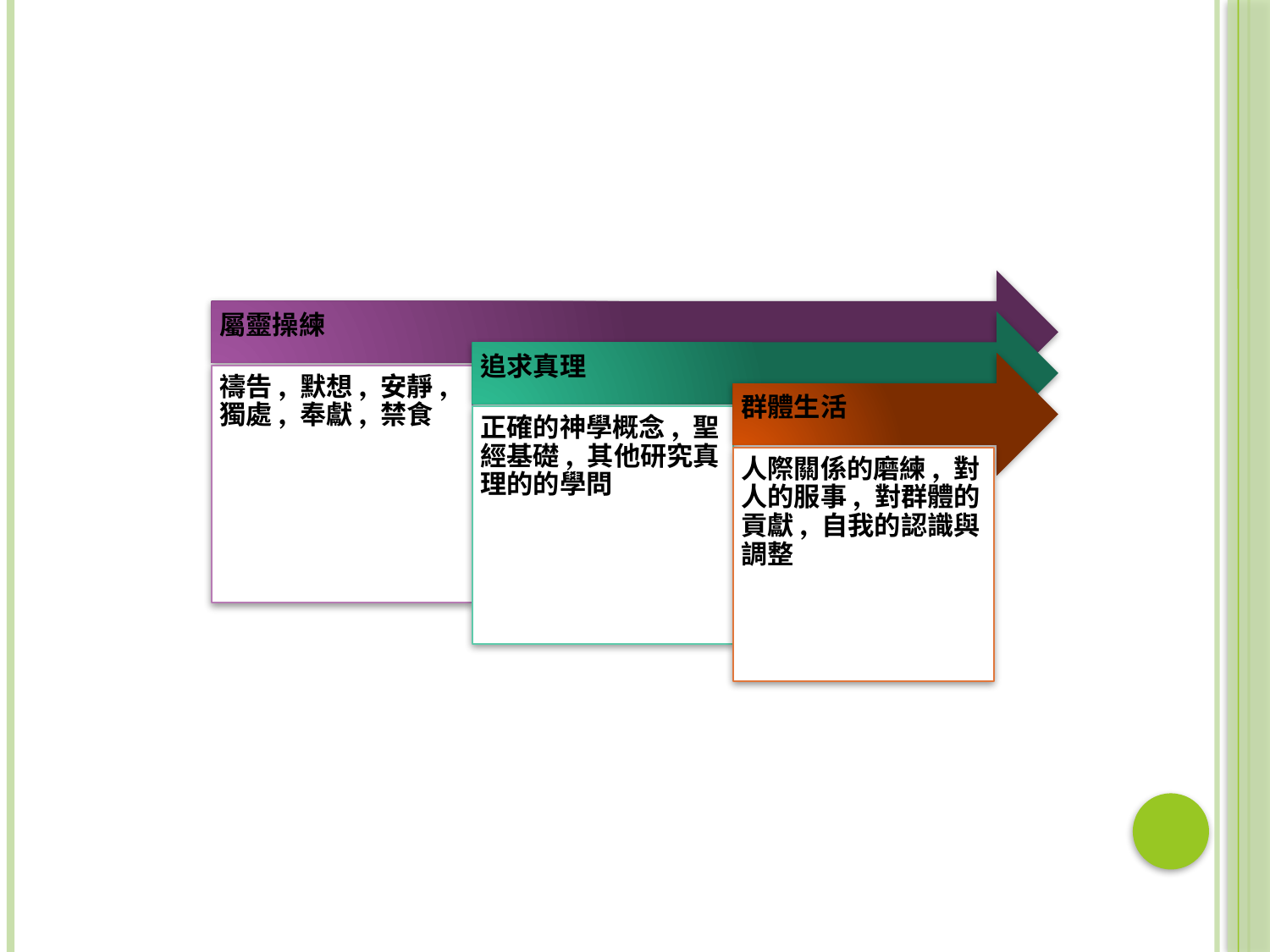

屬靈操練
禱告, 默想, 安靜, 獨處, 奉獻, 禁食
追求真理
正確的神學概念, 聖經基礎, 其他研究真理的的學問
群體生活
人際關係的磨練, 對人的服事, 對群體的貢獻, 自我的認識與調整